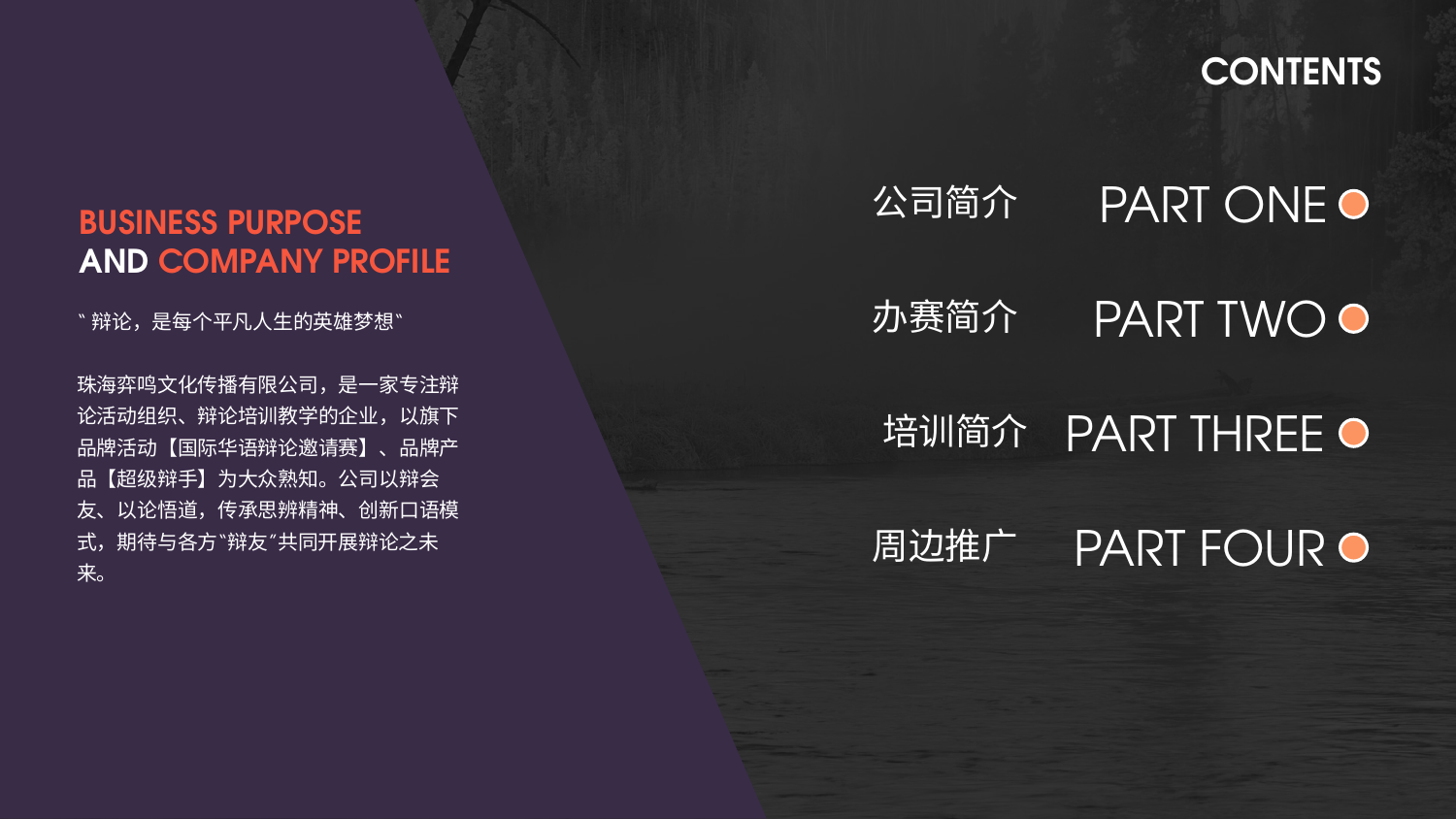

CONTENTS
PART ONE
公司简介

BUSINESS PURPOSE
AND COMPANY PROFILE
PART TWO
办赛简介
“辩论，是每个平凡人生的英雄梦想“

珠海弈鸣文化传播有限公司，是一家专注辩论活动组织、辩论培训教学的企业，以旗下品牌活动【国际华语辩论邀请赛】、品牌产品【超级辩手】为大众熟知。公司以辩会友、以论悟道，传承思辨精神、创新口语模式，期待与各方“辩友”共同开展辩论之未来。

PART THREE
培训简介

PART FOUR
周边推广